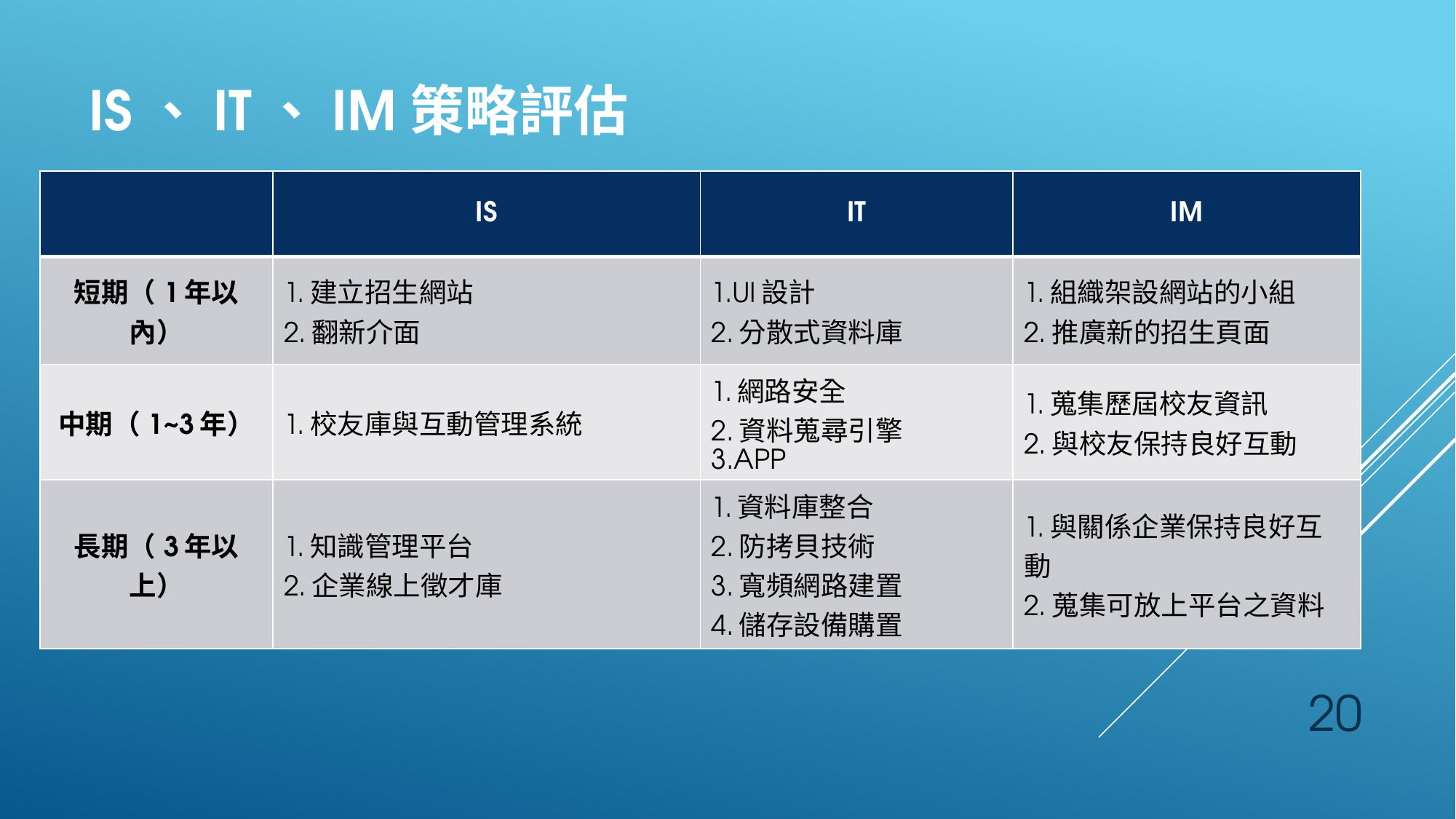

# Is、it、im策略評估
|  | IS | IT | IM |
| --- | --- | --- | --- |
| 短期（1年以內） | 1.建立招生網站 2.翻新介面 | 1.UI設計 2.分散式資料庫 | 1.組織架設網站的小組 2.推廣新的招生頁面 |
| 中期（1~3年） | 1.校友庫與互動管理系統 | 1.網路安全 2.資料蒐尋引擎 3.APP | 1.蒐集歷屆校友資訊 2.與校友保持良好互動 |
| 長期（3年以上） | 1.知識管理平台 2.企業線上徵才庫 | 1.資料庫整合 2.防拷貝技術 3.寬頻網路建置 4.儲存設備購置 | 1.與關係企業保持良好互動 2.蒐集可放上平台之資料 |
20